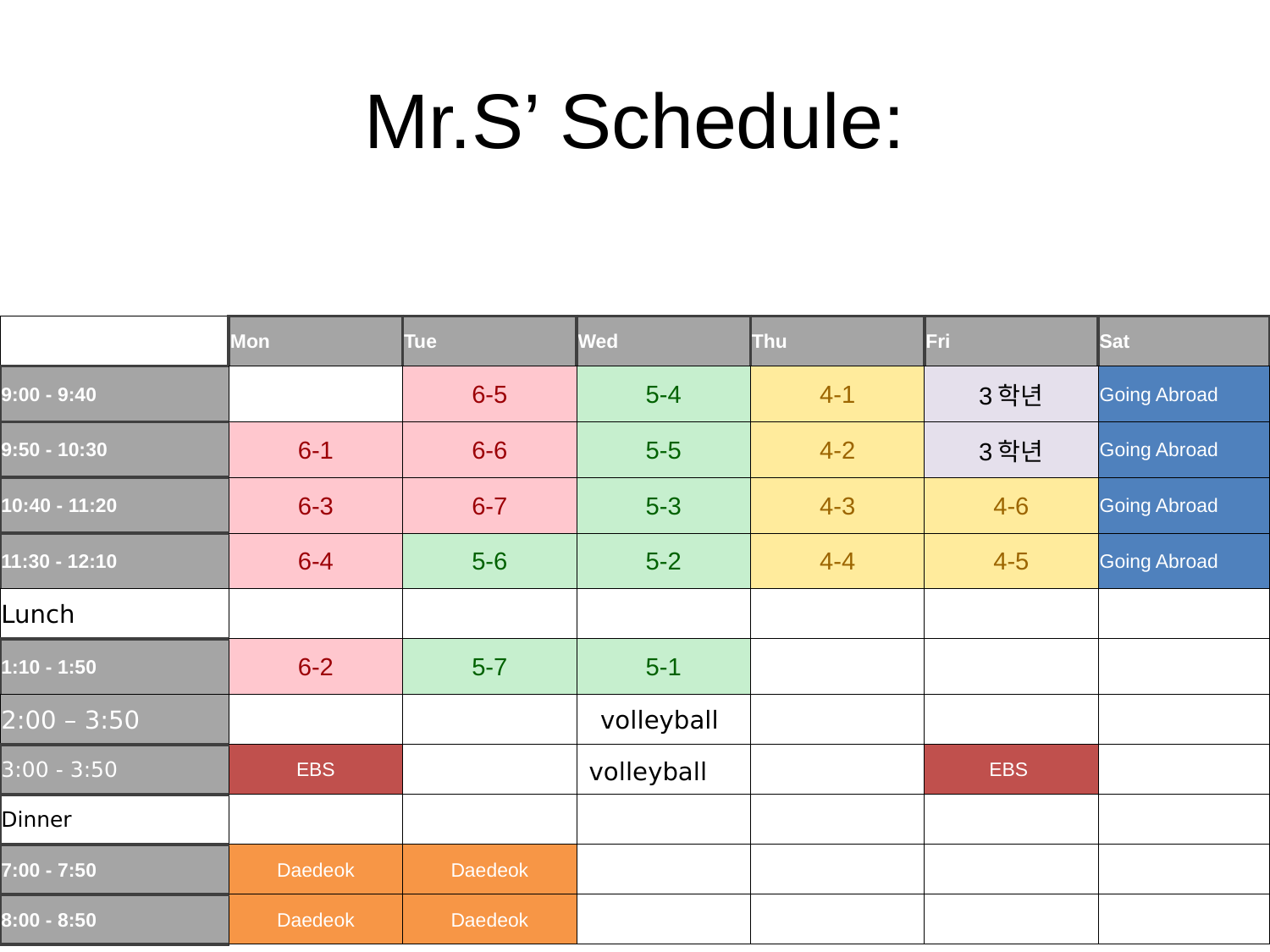

# Mr.S’ Schedule:
|  | Mon | Tue | Wed | Thu | Fri | Sat |
| --- | --- | --- | --- | --- | --- | --- |
| 9:00 - 9:40 |  | 6-5 | 5-4 | 4-1 | 3학년 | Going Abroad |
| 9:50 - 10:30 | 6-1 | 6-6 | 5-5 | 4-2 | 3학년 | Going Abroad |
| 10:40 - 11:20 | 6-3 | 6-7 | 5-3 | 4-3 | 4-6 | Going Abroad |
| 11:30 - 12:10 | 6-4 | 5-6 | 5-2 | 4-4 | 4-5 | Going Abroad |
| Lunch |  |  |  |  |  |  |
| 1:10 - 1:50 | 6-2 | 5-7 | 5-1 |  |  |  |
| 2:00 – 3:50 |  |  | volleyball |  |  |  |
| 3:00 - 3:50 | EBS |  | volleyball |  | EBS |  |
| Dinner |  |  |  |  |  |  |
| 7:00 - 7:50 | Daedeok | Daedeok |  |  |  |  |
| 8:00 - 8:50 | Daedeok | Daedeok |  |  |  |  |